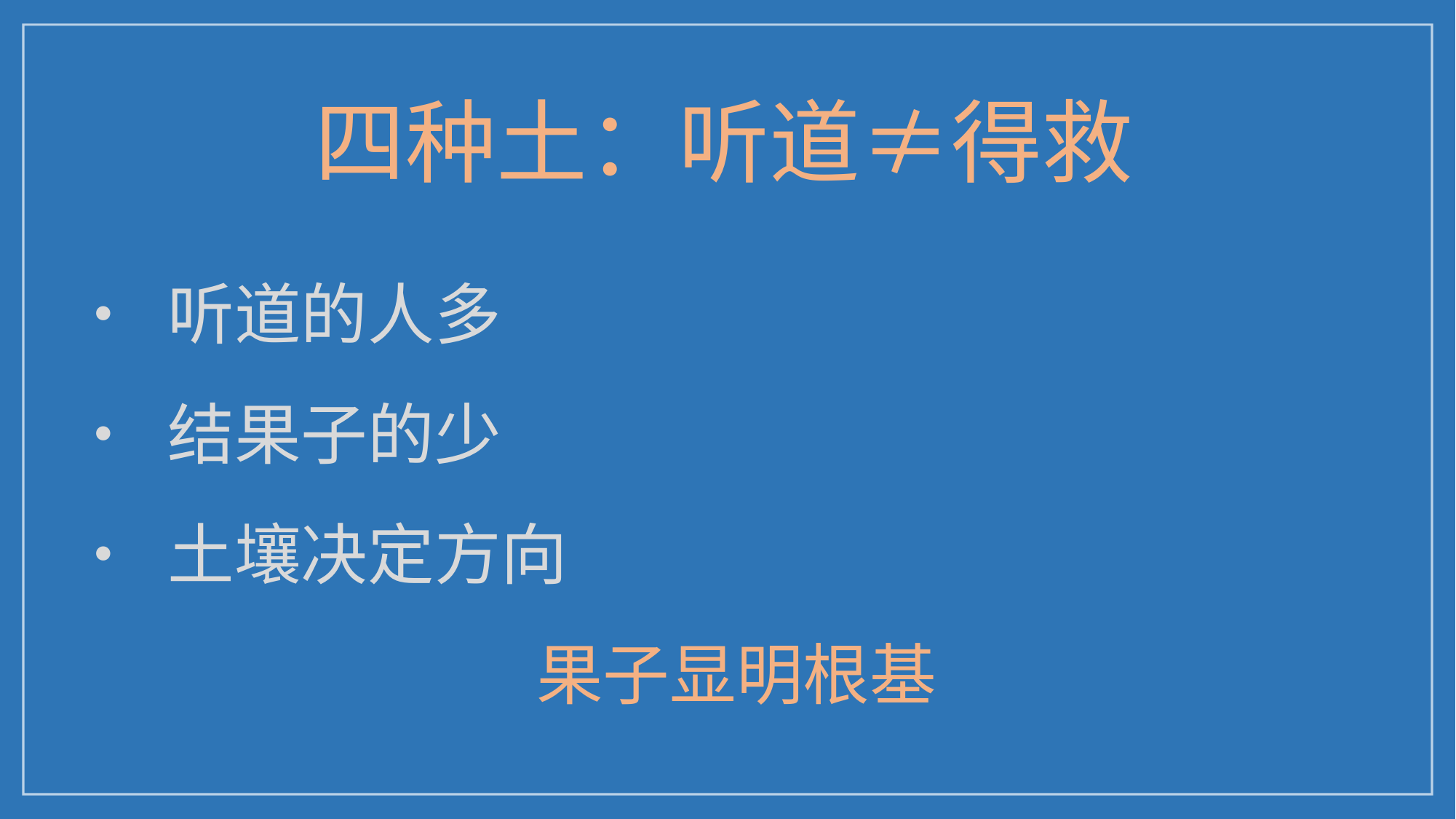

四种土：听道≠得救
• 听道的人多
• 结果子的少
• 土壤决定方向
果子显明根基